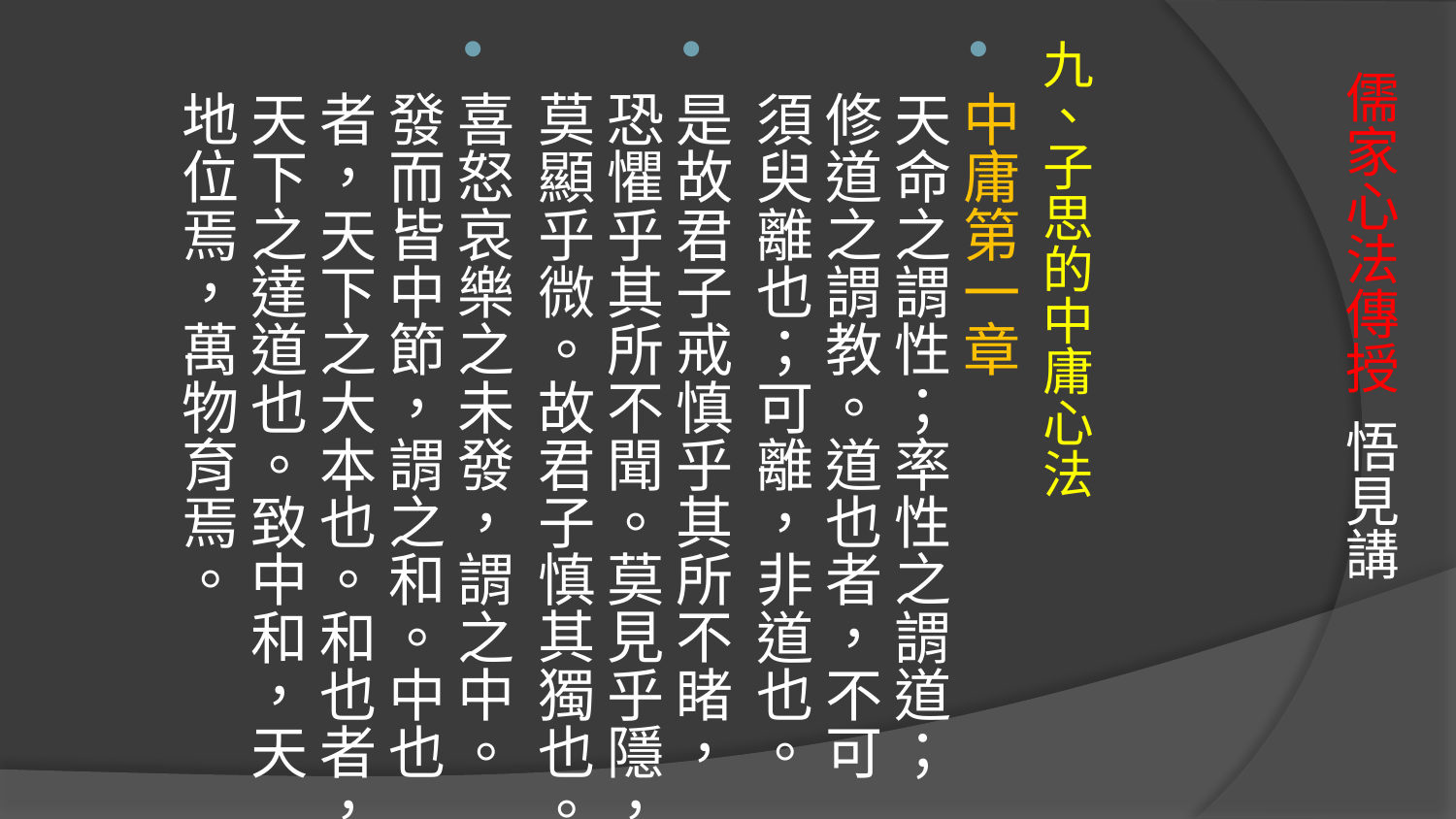

九、子思的中庸心法
中庸第一章
天命之謂性；率性之謂道；修道之謂教。道也者，不可須臾離也；可離，非道也。
是故君子戒慎乎其所不睹，恐懼乎其所不聞。莫見乎隱，莫顯乎微。故君子慎其獨也。
喜怒哀樂之未發，謂之中。發而皆中節，謂之和。中也者，天下之大本也。和也者，天下之達道也。致中和，天地位焉，萬物育焉。

# 儒家心法傳授  悟見講